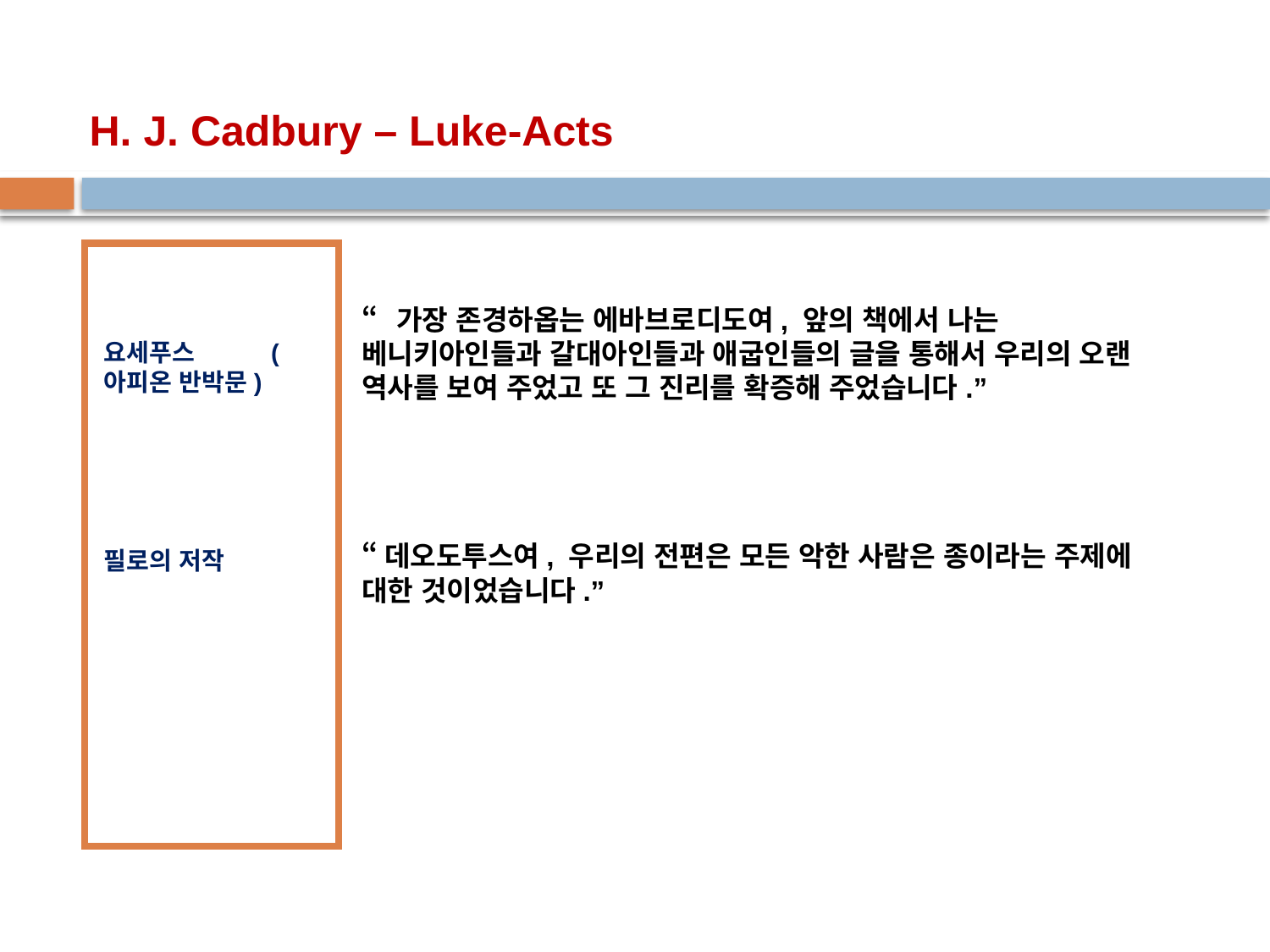

# H. J. Cadbury – Luke-Acts

요세푸스          (아피온 반박문)

필로의 저작
“가장 존경하옵는 에바브로디도여, 앞의 책에서 나는 베니키아인들과 갈대아인들과 애굽인들의 글을 통해서 우리의 오랜 역사를 보여 주었고 또 그 진리를 확증해 주었습니다.”

“데오도투스여, 우리의 전편은 모든 악한 사람은 종이라는 주제에 대한 것이었습니다.”